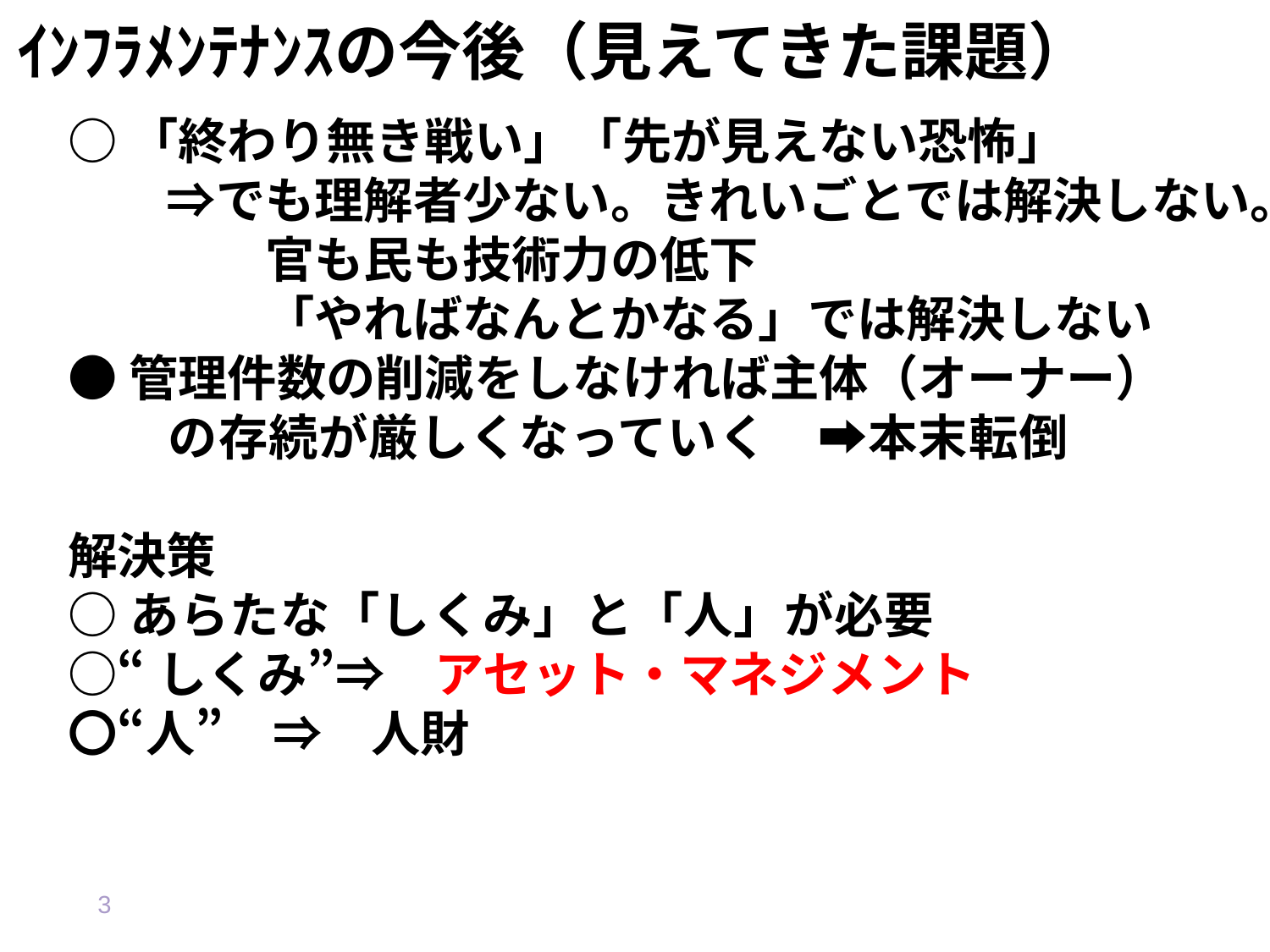

○「終わり無き戦い」「先が見えない恐怖」
　　⇒でも理解者少ない。きれいごとでは解決しない。
　　　　官も民も技術力の低下
　　　　「やればなんとかなる」では解決しない
●管理件数の削減をしなければ主体（オーナー）
　　の存続が厳しくなっていく　➡本末転倒

解決策
○あらたな「しくみ」と「人」が必要
○“しくみ”⇒　アセット・マネジメント
〇“人”　⇒　人財

ｲﾝﾌﾗﾒﾝﾃﾅﾝｽの今後（見えてきた課題）
3